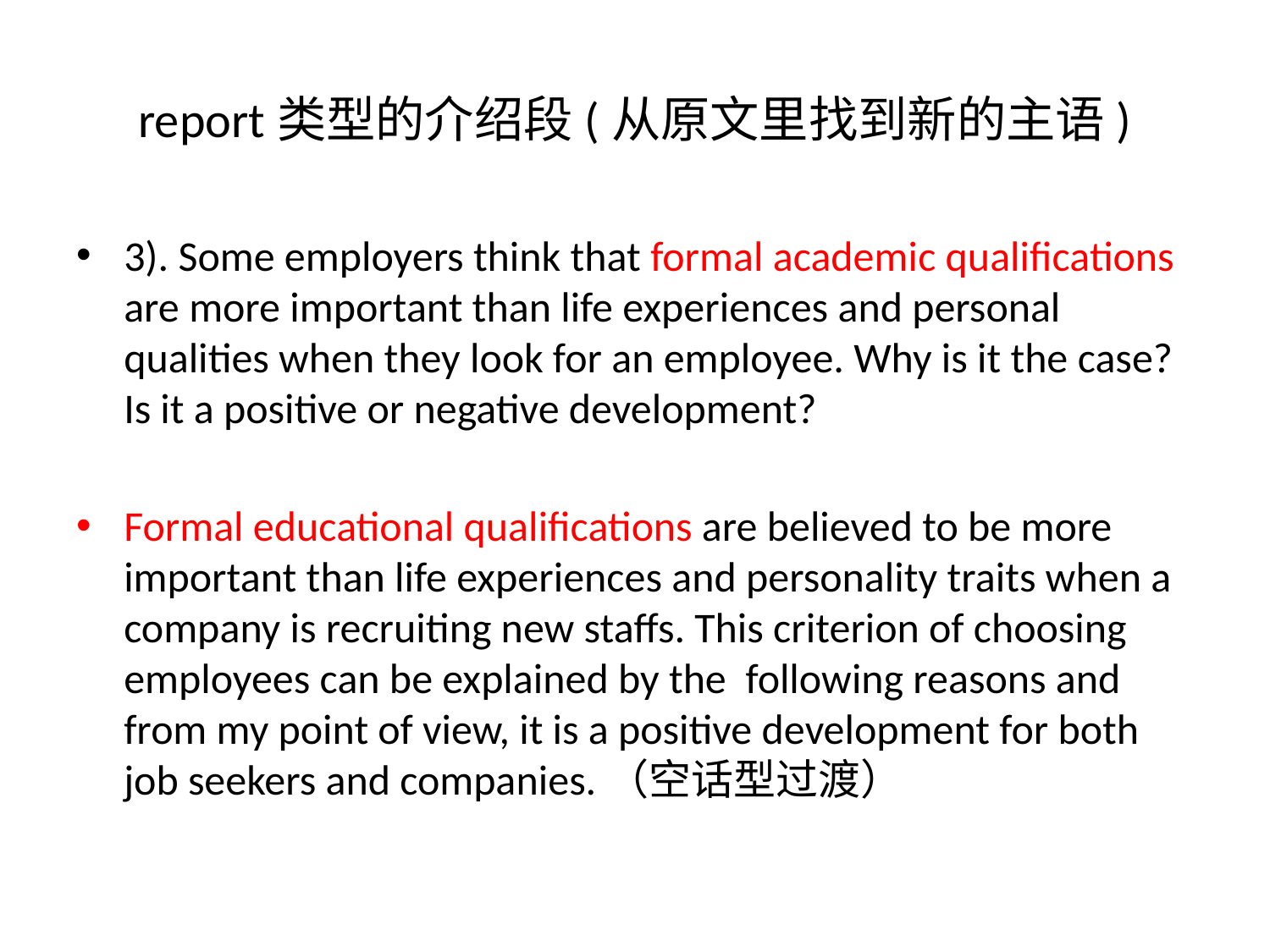

# report类型的介绍段(从原文里找到新的主语)
3). Some employers think that formal academic qualifications are more important than life experiences and personal qualities when they look for an employee. Why is it the case? Is it a positive or negative development?

Formal educational qualifications are believed to be more important than life experiences and personality traits when a company is recruiting new staffs. This criterion of choosing employees can be explained by the  following reasons and from my point of view, it is a positive development for both job seekers and companies.（空话型过渡）